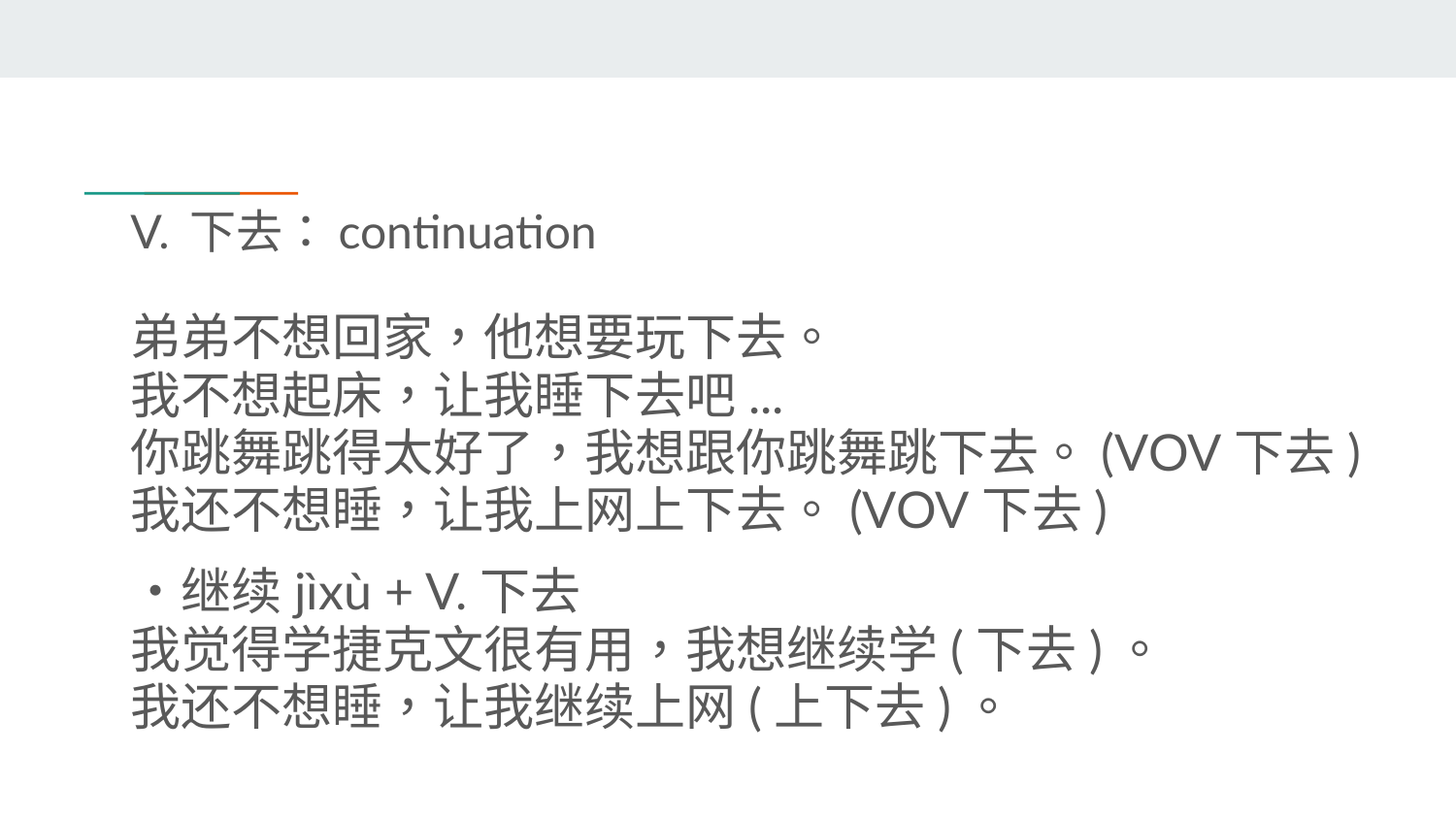

# V. 下去：continuation

弟弟不想回家，他想要玩下去。
我不想起床，让我睡下去吧...
你跳舞跳得太好了，我想跟你跳舞跳下去。(VOV下去)
我还不想睡，让我上网上下去。(VOV下去)
・继续jìxù + V.下去
我觉得学捷克文很有用，我想继续学(下去)。
我还不想睡，让我继续上网(上下去)。